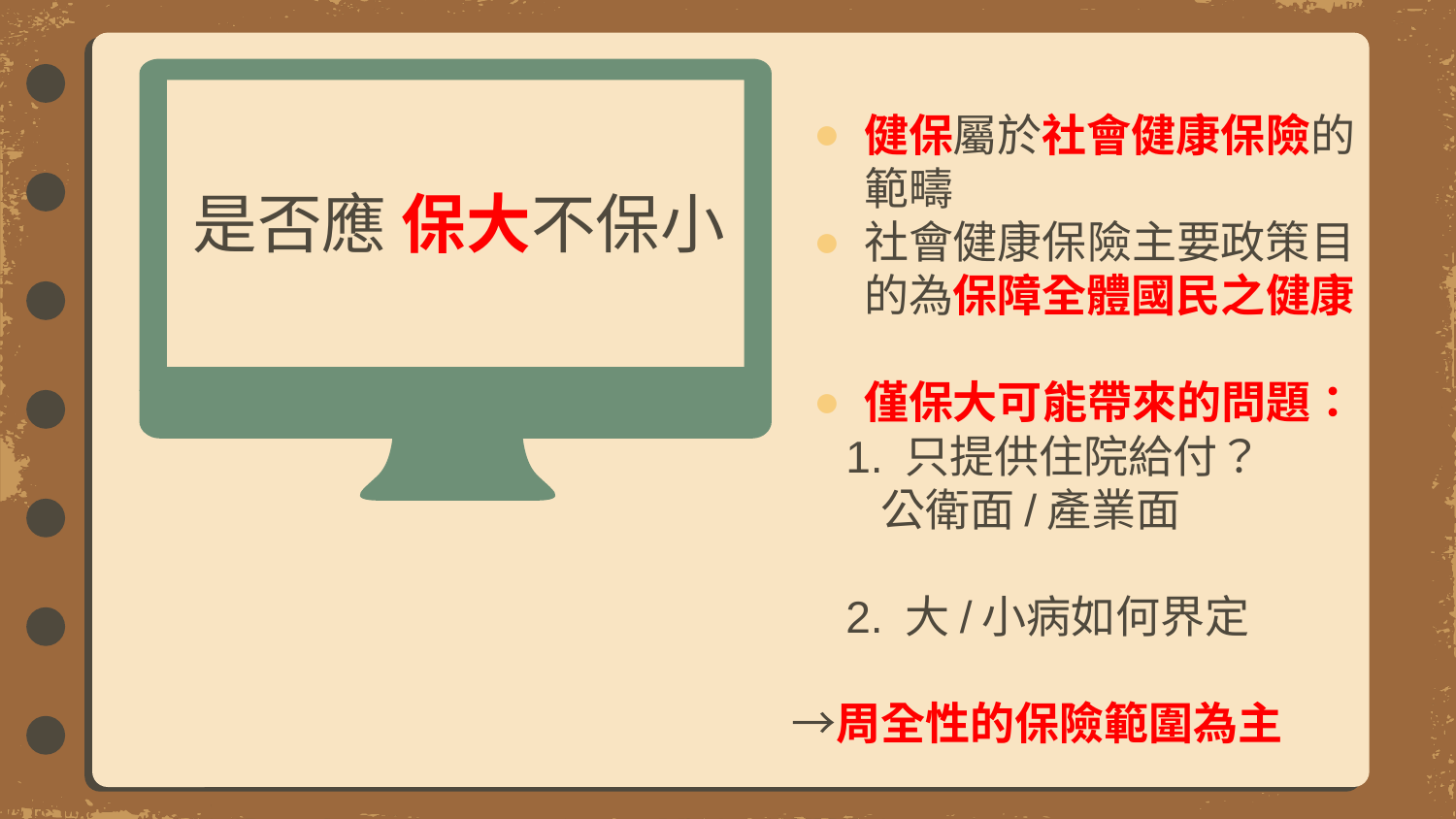

健保屬於社會健康保險的範疇
社會健康保險主要政策目的為保障全體國民之健康

僅保大可能帶來的問題：
　1. 只提供住院給付？
　　公衛面/產業面
　2. 大/小病如何界定
→周全性的保險範圍為主
是否應 保大不保小